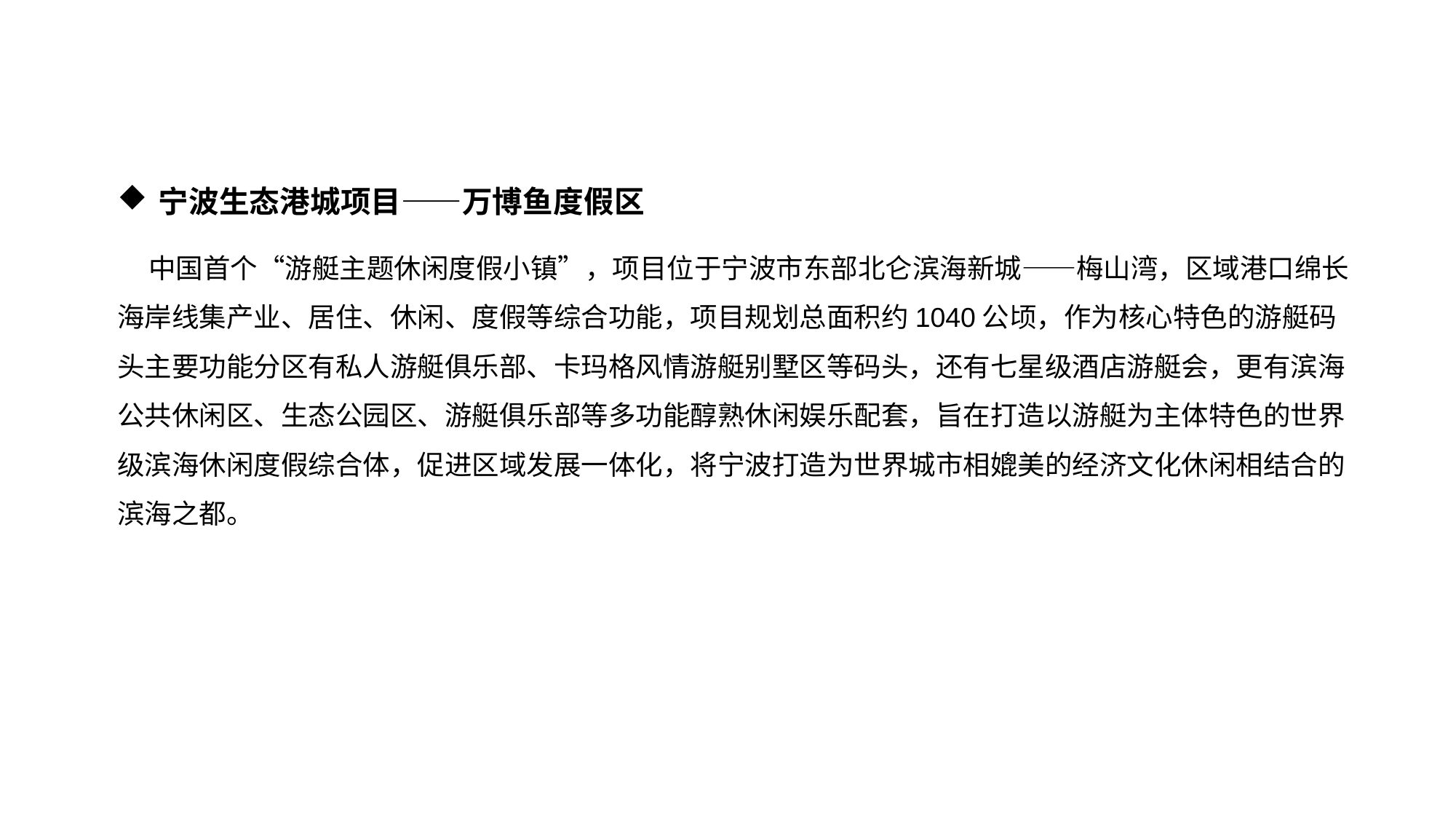

宁波生态港城项目——万博鱼度假区
    中国首个“游艇主题休闲度假小镇”，项目位于宁波市东部北仑滨海新城——梅山湾，区域港口绵长海岸线集产业、居住、休闲、度假等综合功能，项目规划总面积约1040公顷，作为核心特色的游艇码头主要功能分区有私人游艇俱乐部、卡玛格风情游艇别墅区等码头，还有七星级酒店游艇会，更有滨海公共休闲区、生态公园区、游艇俱乐部等多功能醇熟休闲娱乐配套，旨在打造以游艇为主体特色的世界级滨海休闲度假综合体，促进区域发展一体化，将宁波打造为世界城市相媲美的经济文化休闲相结合的滨海之都。